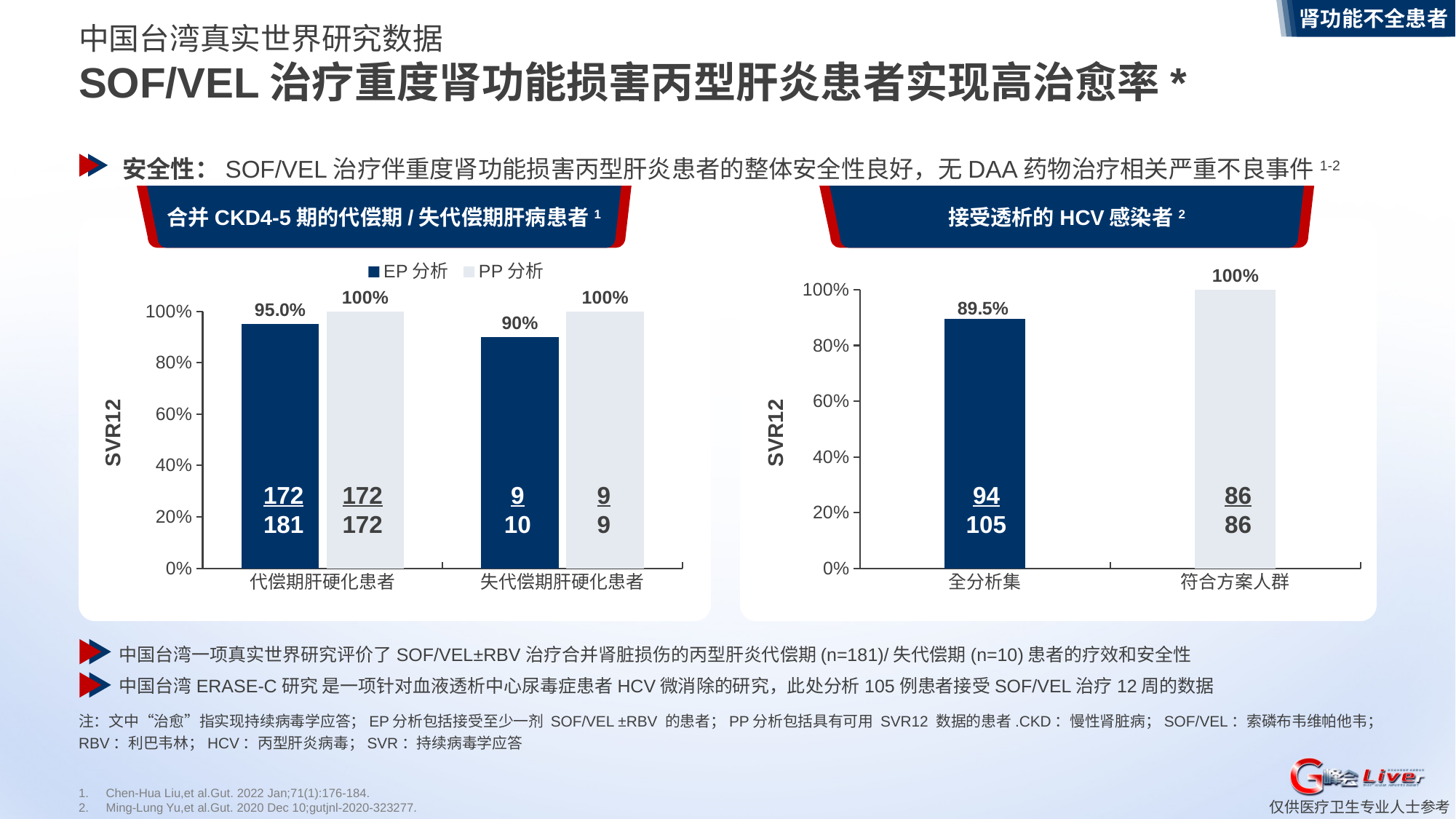

肾功能不全患者
中国台湾真实世界研究数据
SOF/VEL治疗重度肾功能损害丙型肝炎患者实现高治愈率*
安全性：SOF/VEL治疗伴重度肾功能损害丙型肝炎患者的整体安全性良好，无DAA药物治疗相关严重不良事件1-2

合并CKD4-5期的代偿期/失代偿期肝病患者1

接受透析的HCV感染者2

### Chart

| Category | 系列 1 |
|---|---|
| 全分析集 | 0.895 |
| 符合方案人群 | 1.0 |

### Chart

| Category | EP分析 | PP分析 |
|---|---|---|
| 代偿期肝硬化患者 | 0.95 | 1.0 |
| 失代偿期肝硬化患者 | 0.9 | 1.0 |
SVR12
SVR12
172
181
172
172
9
10
9
9
94
105
86
86
中国台湾一项真实世界研究评价了SOF/VEL±RBV治疗合并肾脏损伤的丙型肝炎代偿期(n=181)/失代偿期(n=10)患者的疗效和安全性
中国台湾ERASE-C研究 是一项针对血液透析中心尿毒症患者HCV微消除的研究，此处分析105例患者接受SOF/VEL治疗12周的数据

注：文中“治愈”指实现持续病毒学应答；EP分析包括接受至少一剂 SOF/VEL ±RBV 的患者；PP分析包括具有可用 SVR12 数据的患者.CKD：慢性肾脏病；SOF/VEL：索磷布韦维帕他韦；RBV：利巴韦林；HCV：丙型肝炎病毒；SVR：持续病毒学应答
Chen-Hua Liu,et al.Gut. 2022 Jan;71(1):176-184.
Ming-Lung Yu,et al.Gut. 2020 Dec 10;gutjnl-2020-323277.